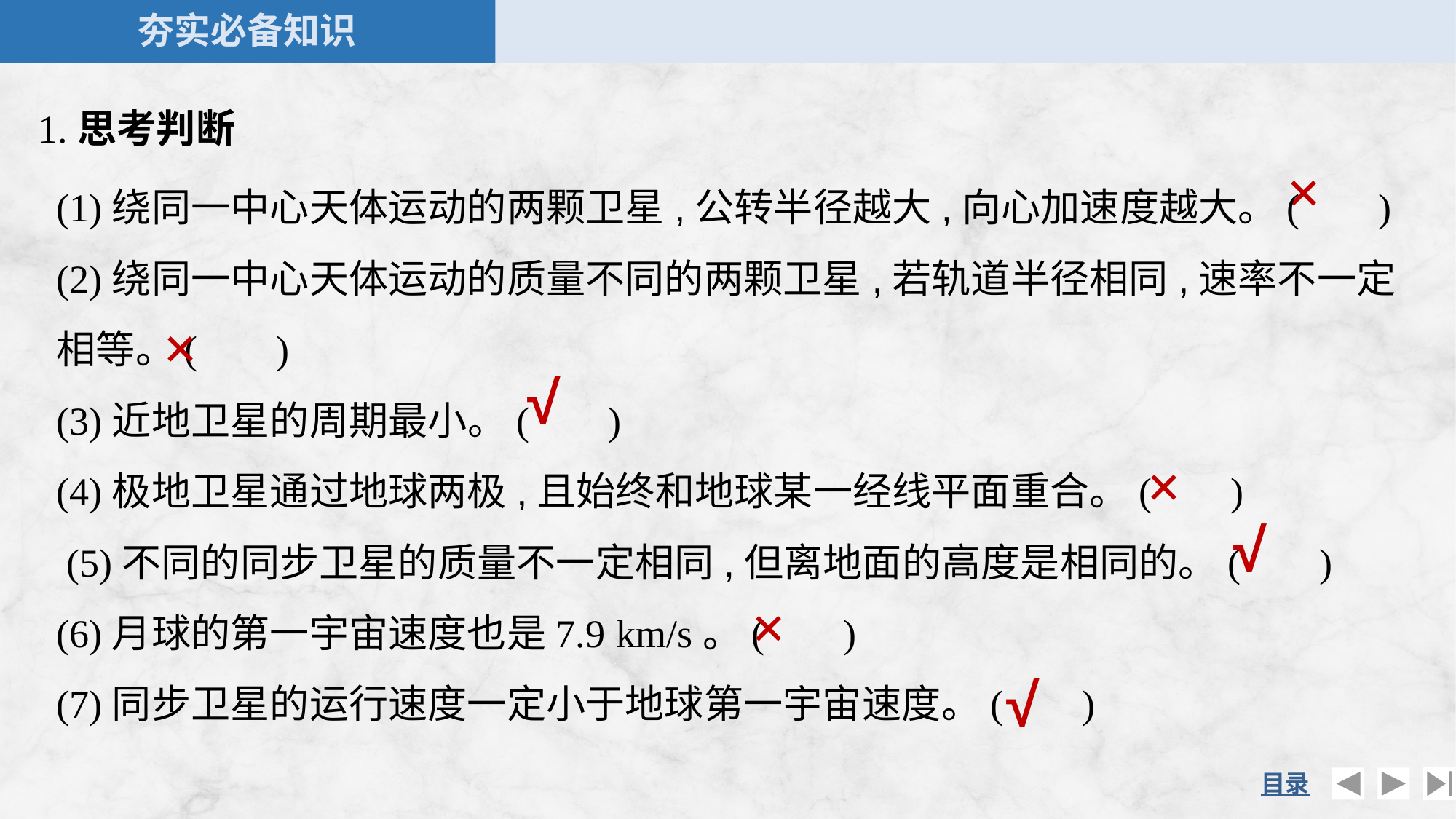

1.思考判断
×
(1)绕同一中心天体运动的两颗卫星,公转半径越大,向心加速度越大。(        )
(2)绕同一中心天体运动的质量不同的两颗卫星,若轨道半径相同,速率不一定相等。(        )
(3)近地卫星的周期最小。(        )
(4)极地卫星通过地球两极,且始终和地球某一经线平面重合。(        )
 (5)不同的同步卫星的质量不一定相同,但离地面的高度是相同的。(        )
(6)月球的第一宇宙速度也是7.9 km/s。(        )
(7)同步卫星的运行速度一定小于地球第一宇宙速度。(        )
×
√
×
√
×
√